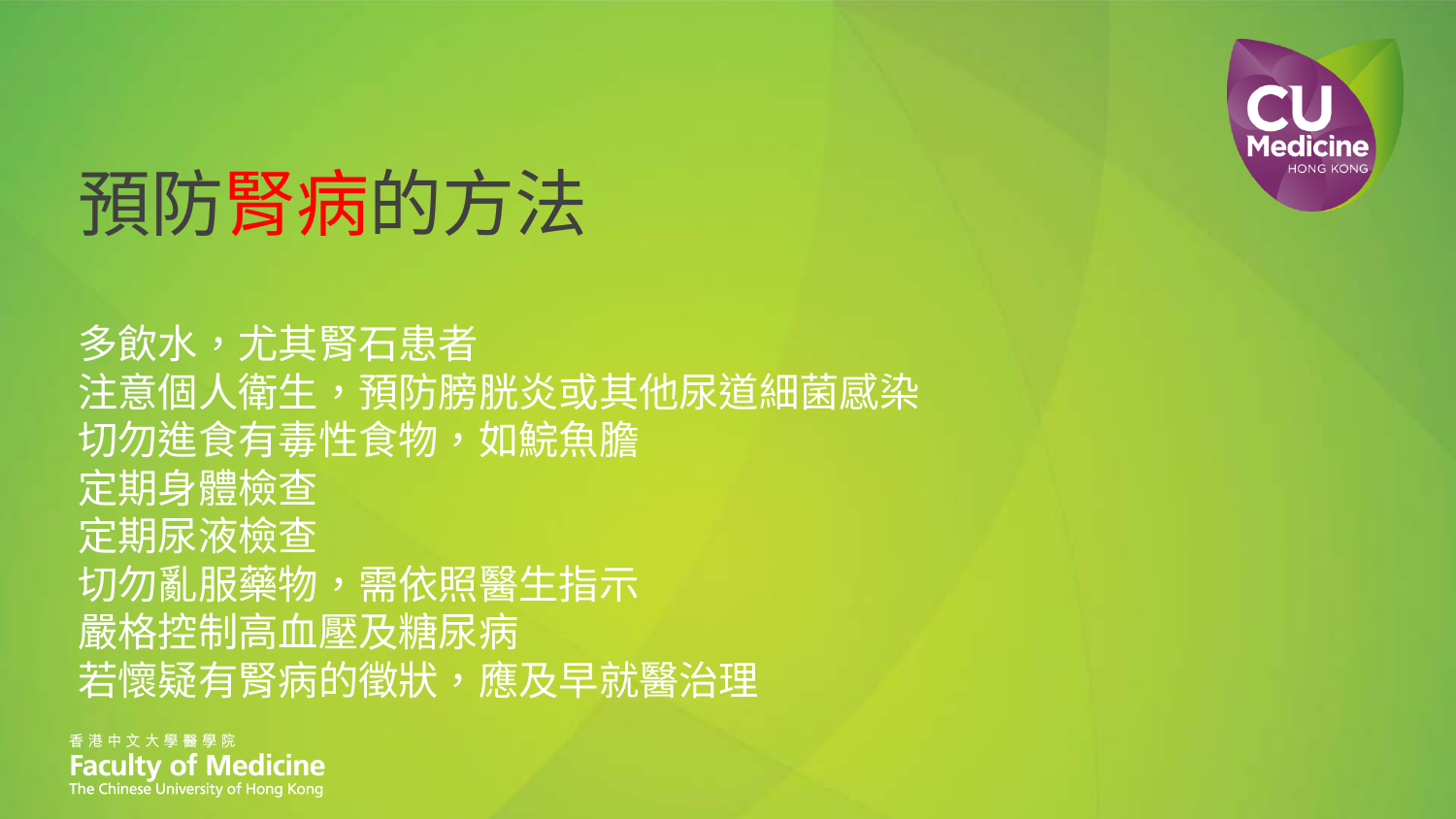

預防腎病的方法
# 多飲水，尤其腎石患者  注意個人衛生，預防膀胱炎或其他尿道細菌感染  切勿進食有毒性食物，如鯇魚膽  定期身體檢查  定期尿液檢查  切勿亂服藥物，需依照醫生指示  嚴格控制高血壓及糖尿病  若懷疑有腎病的徵狀，應及早就醫治理